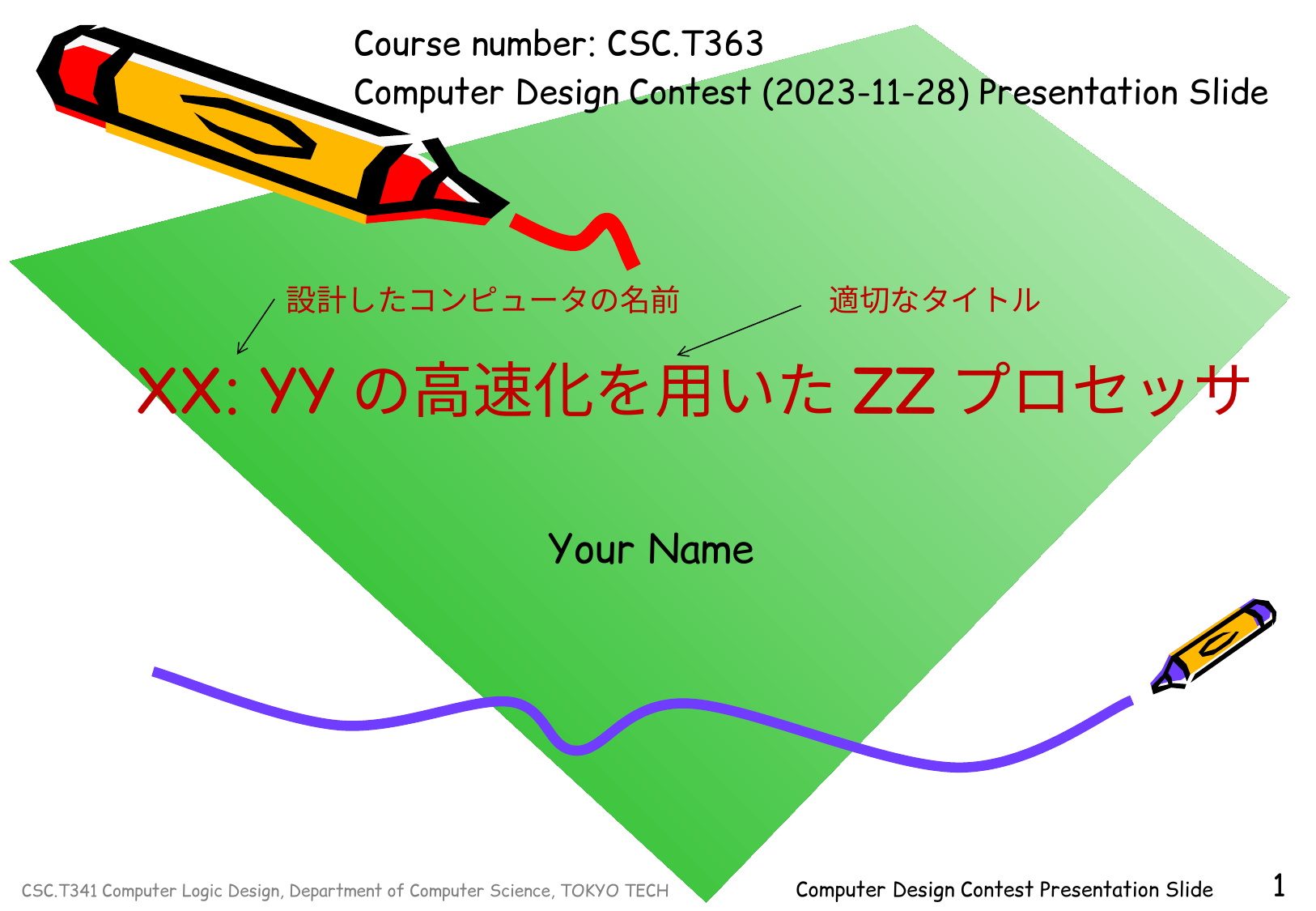

Course number: CSC.T363
Computer Design Contest (2023-11-28) Presentation Slide
設計したコンピュータの名前
適切なタイトル
# XX: YYの高速化を用いたZZプロセッサ
Your Name
1
Computer Design Contest Presentation Slide